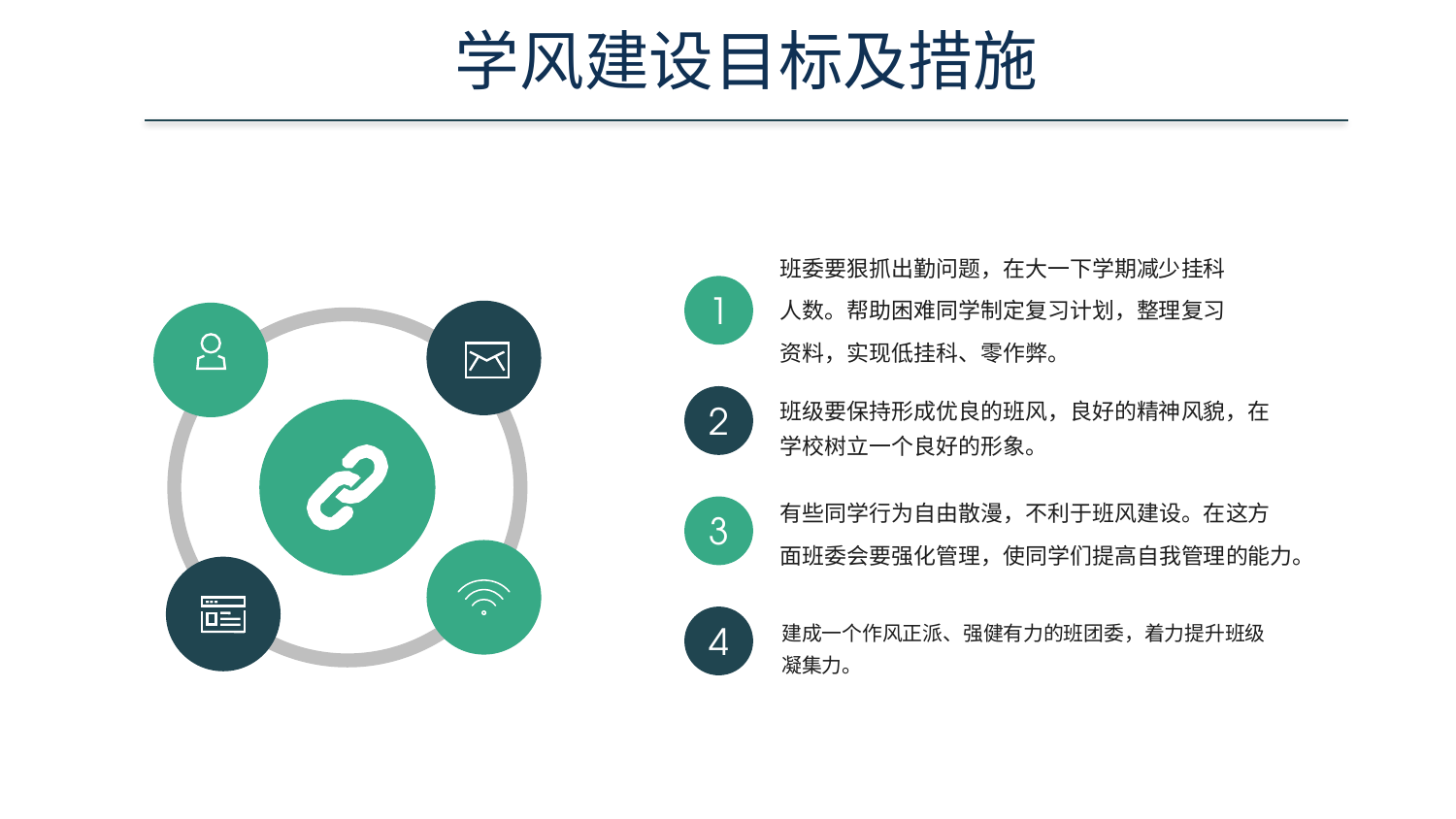

学风建设目标及措施
班委要狠抓出勤问题，在大一下学期减少挂科

人数。帮助困难同学制定复习计划，整理复习

资料，实现低挂科、零作弊。
1

班级要保持形成优良的班风，良好的精神风貌，在学校树立一个良好的形象。
2

3
有些同学行为自由散漫，不利于班风建设。在这方

面班委会要强化管理，使同学们提高自我管理的能力。

4
建成一个作风正派、强健有力的班团委，着力提升班级凝集力。